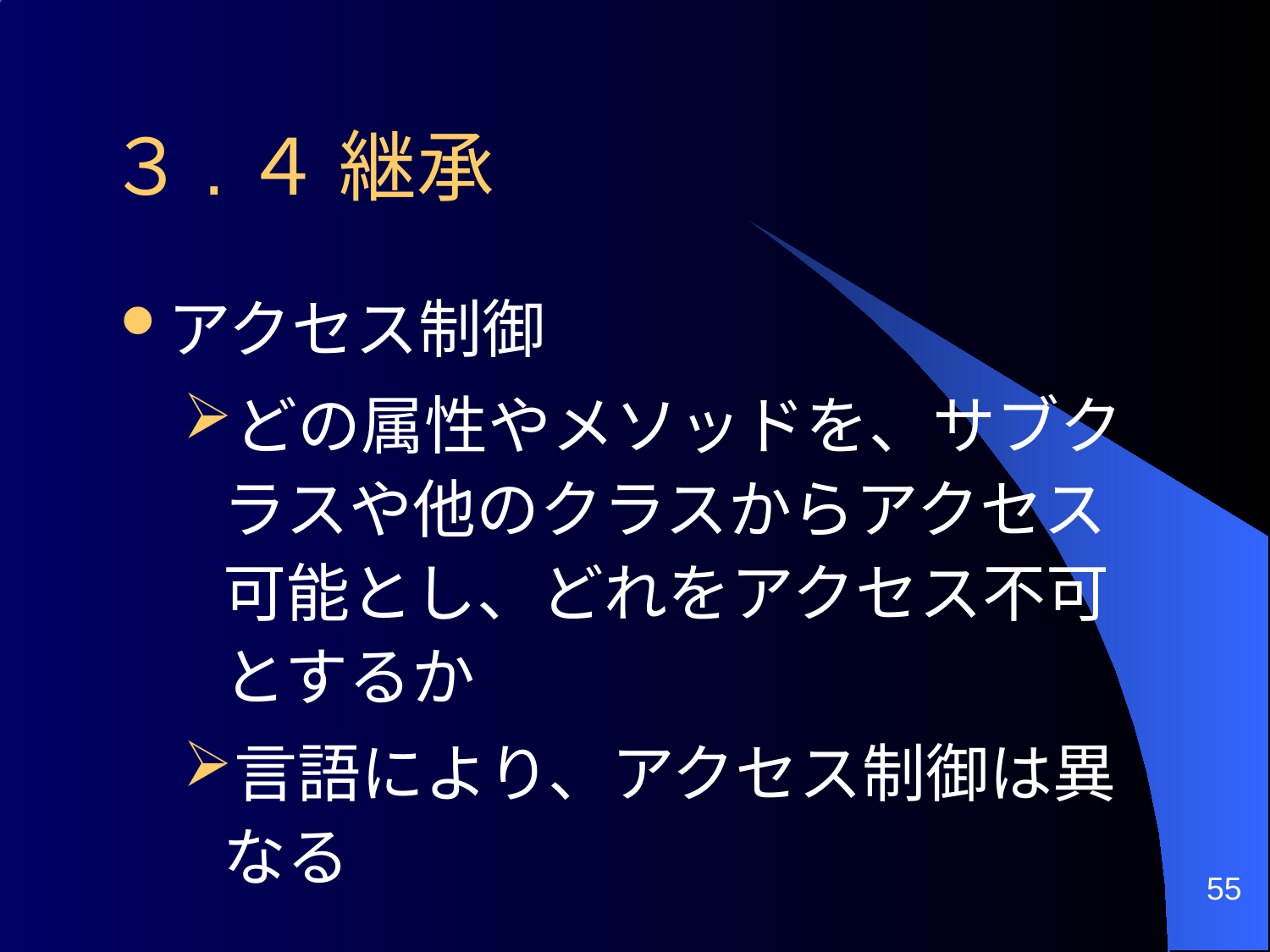

# ３.４ 継承
アクセス制御
どの属性やメソッドを、サブクラスや他のクラスからアクセス可能とし、どれをアクセス不可とするか
言語により、アクセス制御は異なる
55